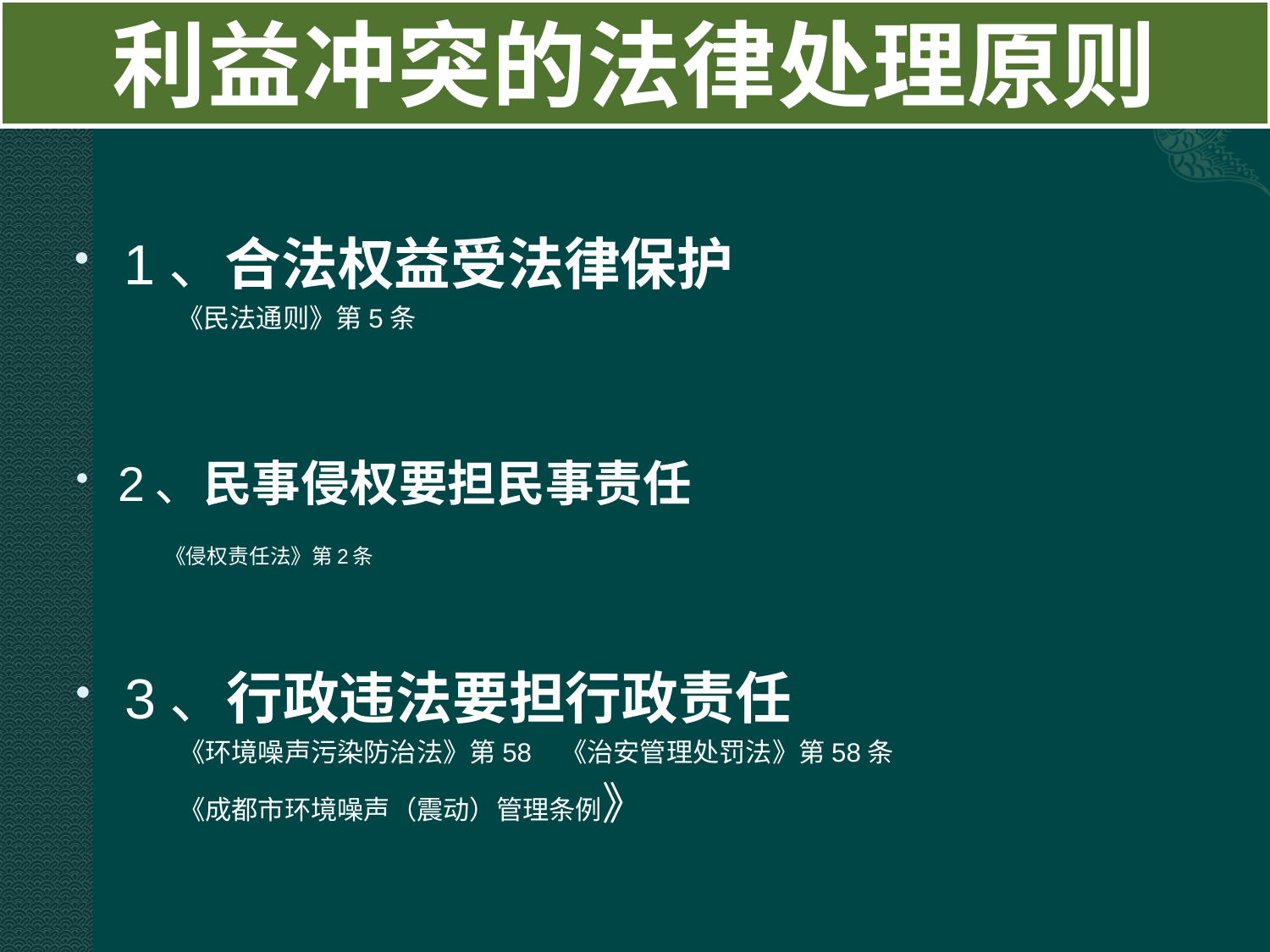

# 利益冲突的法律处理原则
1、合法权益受法律保护
                《民法通则》第5条

2、民事侵权要担民事责任
        《侵权责任法》第2条

3、行政违法要担行政责任
                《环境噪声污染防治法》第58   《治安管理处罚法》第58条
                《成都市环境噪声（震动）管理条例》